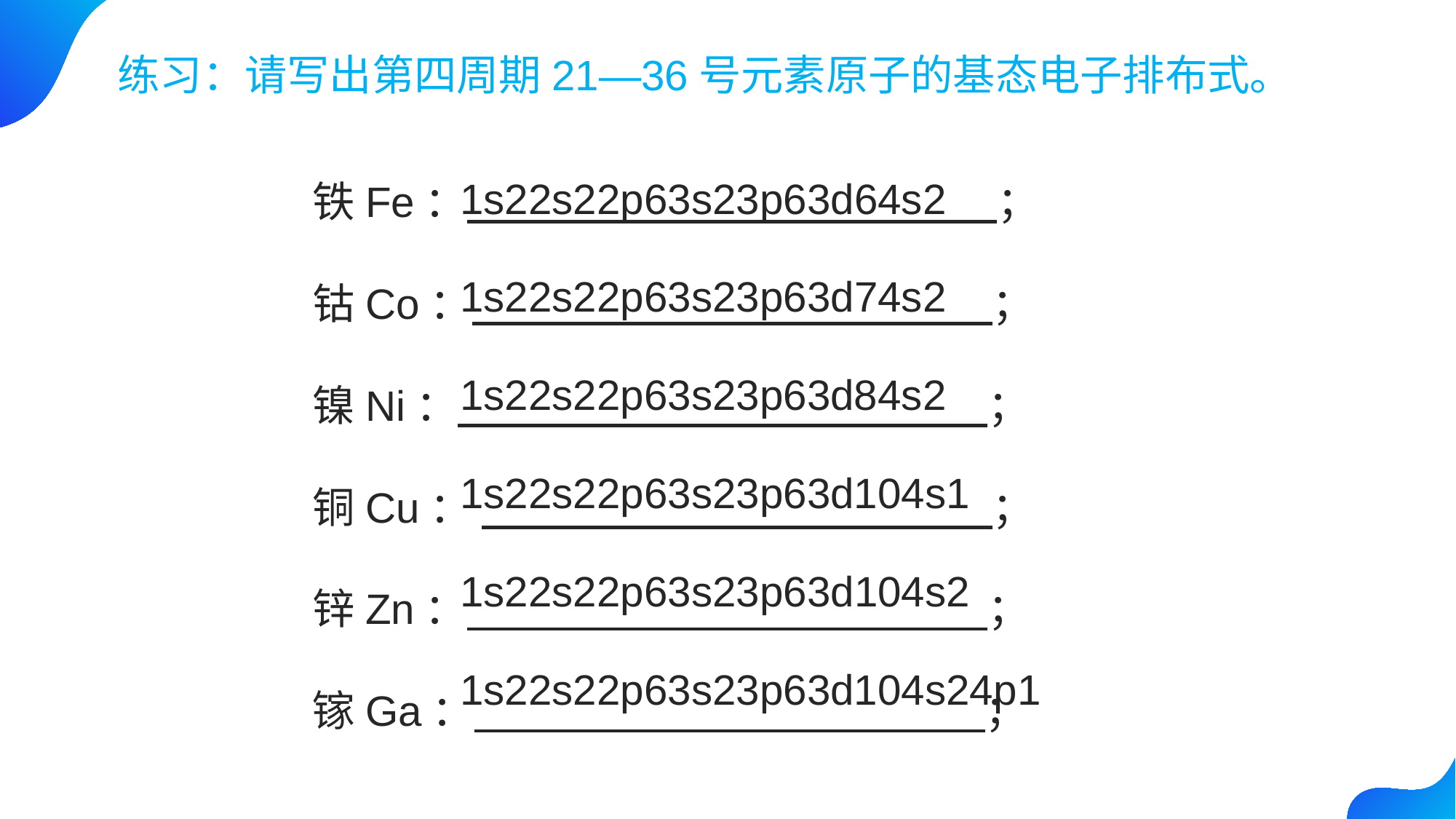

练习：请写出第四周期21—36号元素原子的基态电子排布式。
铁Fe：                                                        ；

钴Co：                                                       ；

镍Ni：                                                        ；

铜Cu：                                                       ；

锌Zn：                                                       ；

镓Ga：                                                      ；
1s22s22p63s23p63d64s2
1s22s22p63s23p63d74s2
1s22s22p63s23p63d84s2
1s22s22p63s23p63d104s1
1s22s22p63s23p63d104s2
1s22s22p63s23p63d104s24p1